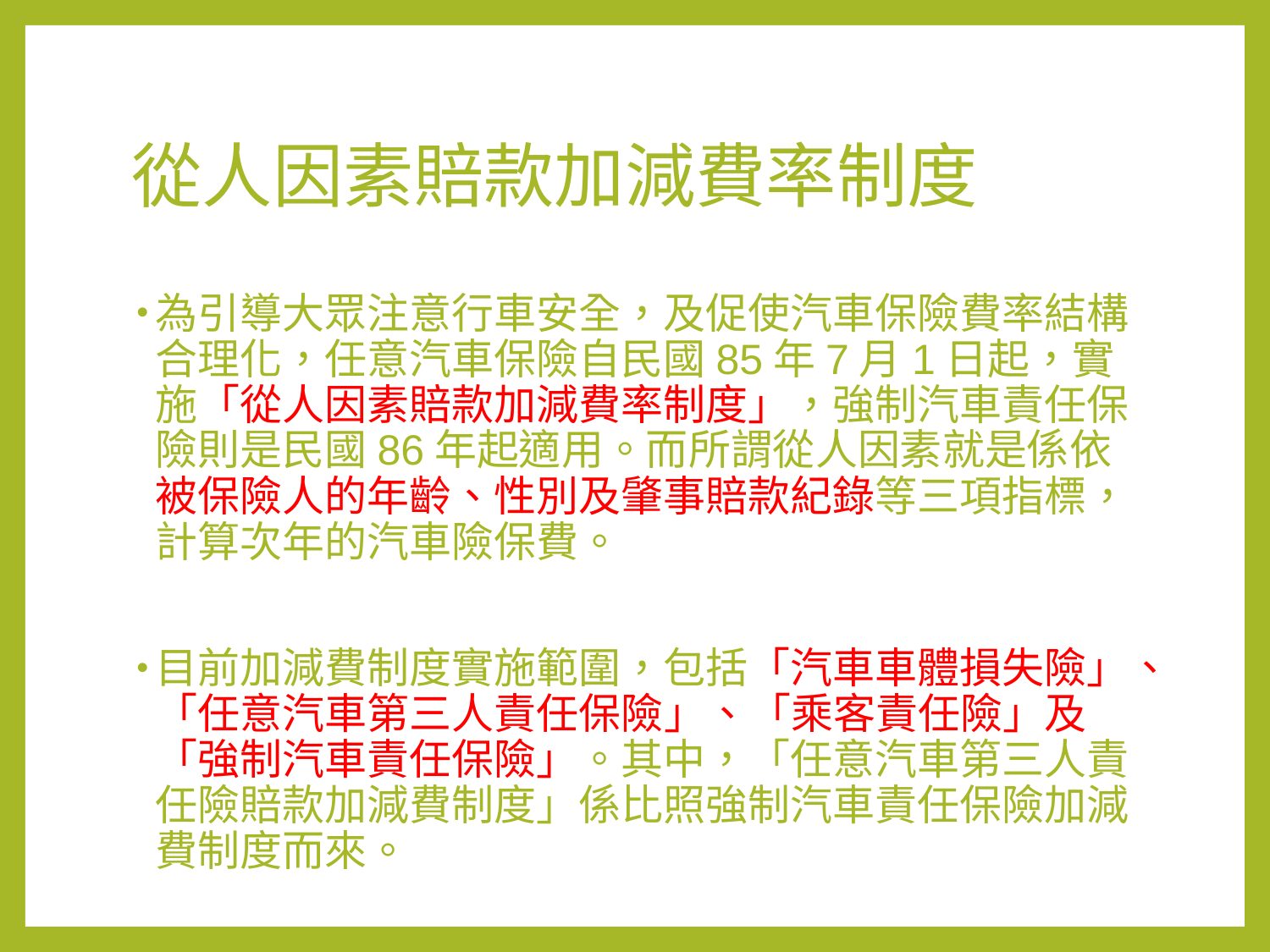

# 從人因素賠款加減費率制度
為引導大眾注意行車安全，及促使汽車保險費率結構合理化，任意汽車保險自民國85年7月1日起，實施「從人因素賠款加減費率制度」，強制汽車責任保險則是民國86年起適用。而所謂從人因素就是係依被保險人的年齡、性別及肇事賠款紀錄等三項指標，計算次年的汽車險保費。

目前加減費制度實施範圍，包括「汽車車體損失險」、「任意汽車第三人責任保險」、「乘客責任險」及「強制汽車責任保險」。其中，「任意汽車第三人責任險賠款加減費制度」係比照強制汽車責任保險加減費制度而來。